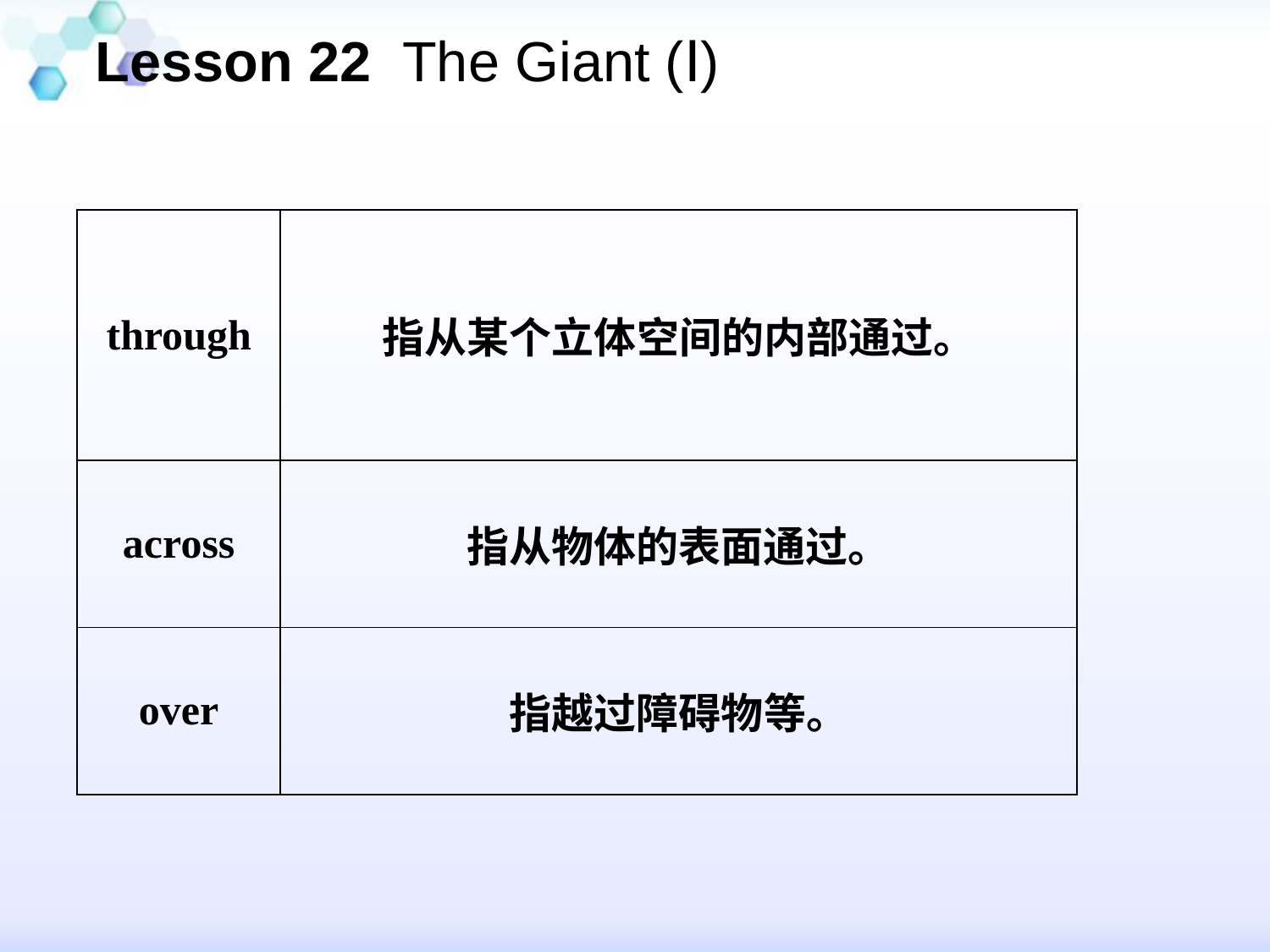

Lesson 22  The Giant (Ⅰ)
#
| through | 指从某个立体空间的内部通过。 |
| --- | --- |
| across | 指从物体的表面通过。 |
| over | 指越过障碍物等。 |